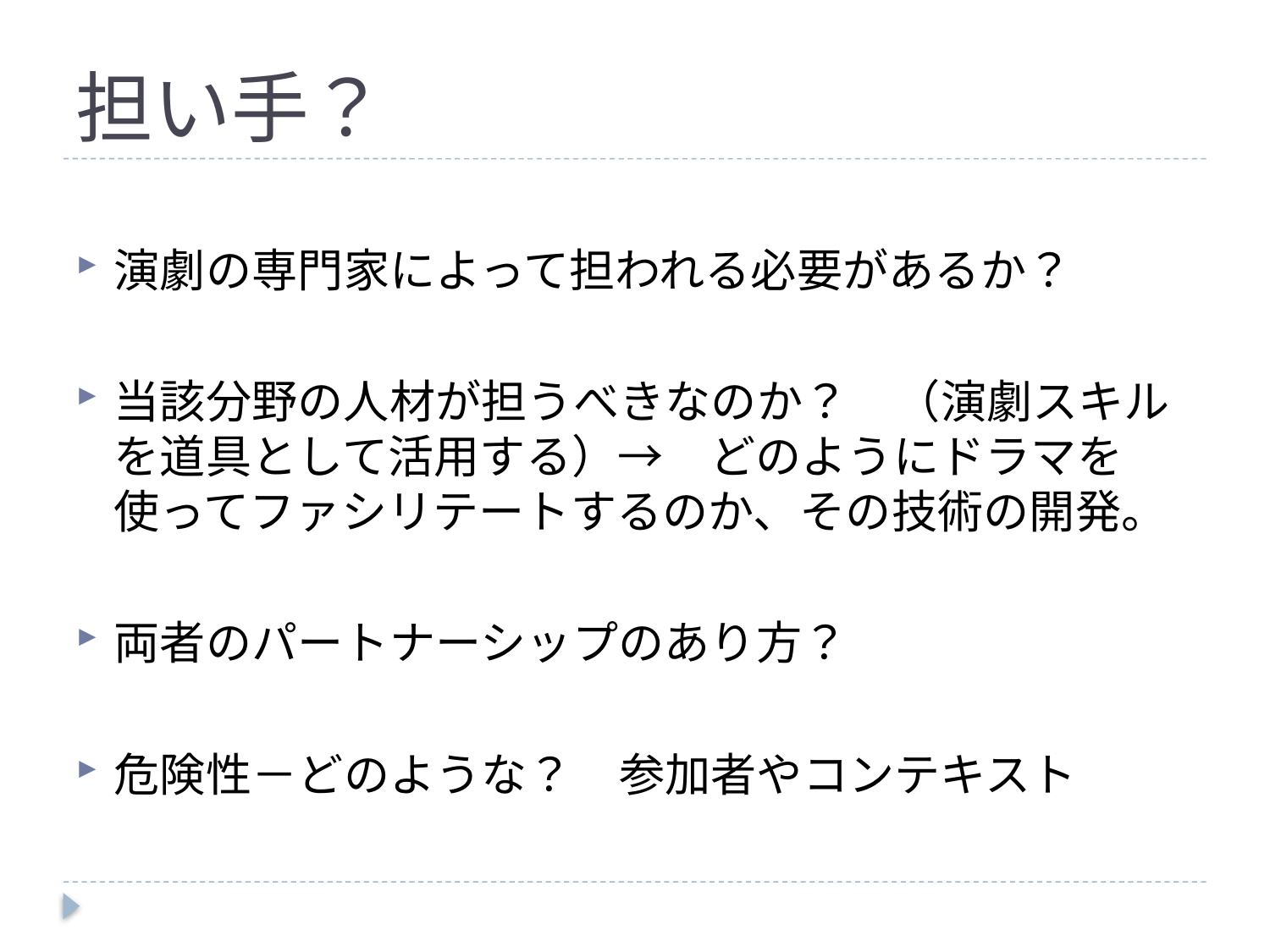

# 担い手？

演劇の専門家によって担われる必要があるか？

当該分野の人材が担うべきなのか？　（演劇スキルを道具として活用する）→　どのようにドラマを使ってファシリテートするのか、その技術の開発。

両者のパートナーシップのあり方？

危険性－どのような？　参加者やコンテキスト